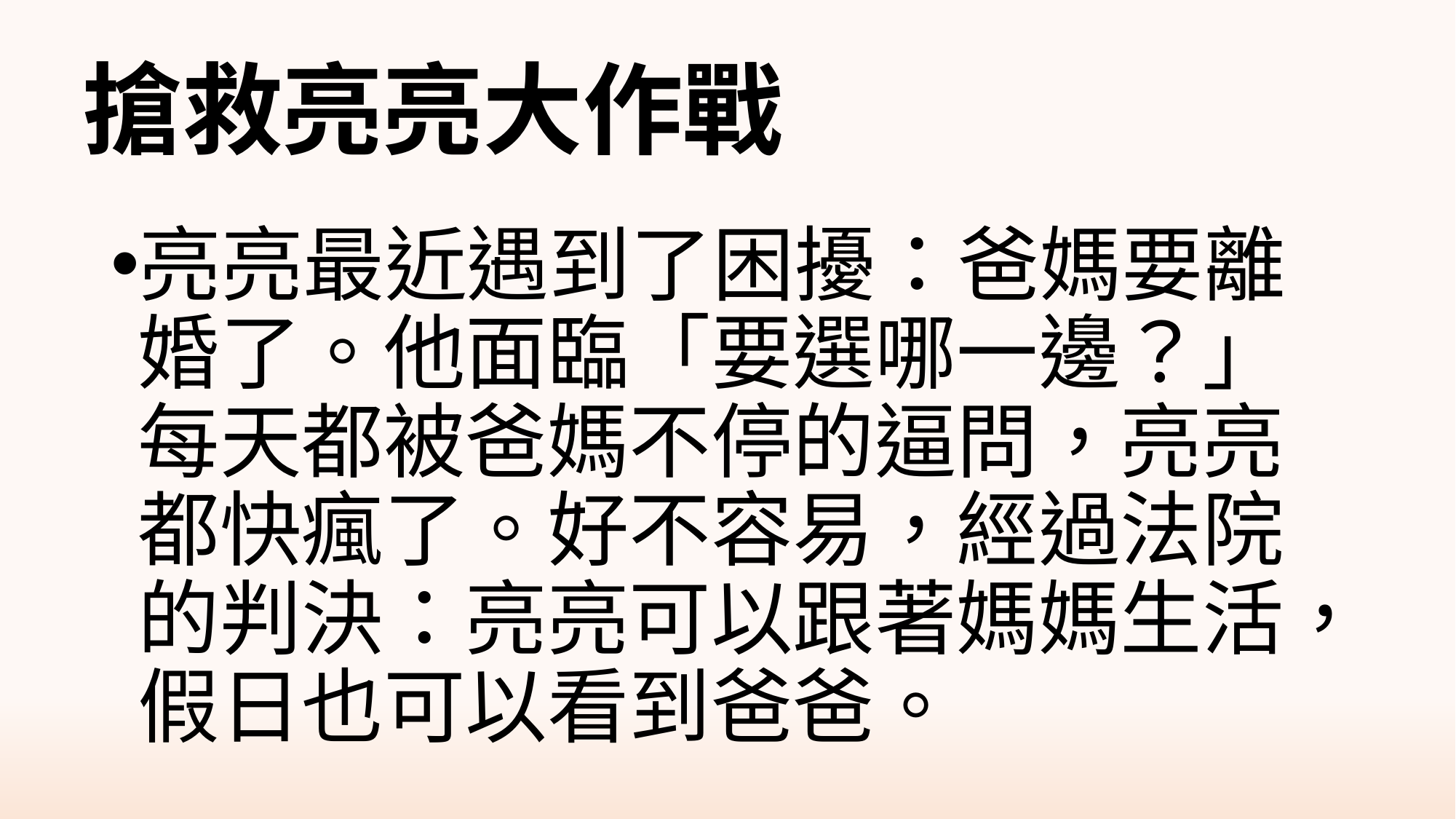

# 搶救亮亮大作戰
亮亮最近遇到了困擾：爸媽要離婚了。他面臨「要選哪一邊？」每天都被爸媽不停的逼問，亮亮都快瘋了。好不容易，經過法院的判決：亮亮可以跟著媽媽生活，假日也可以看到爸爸。